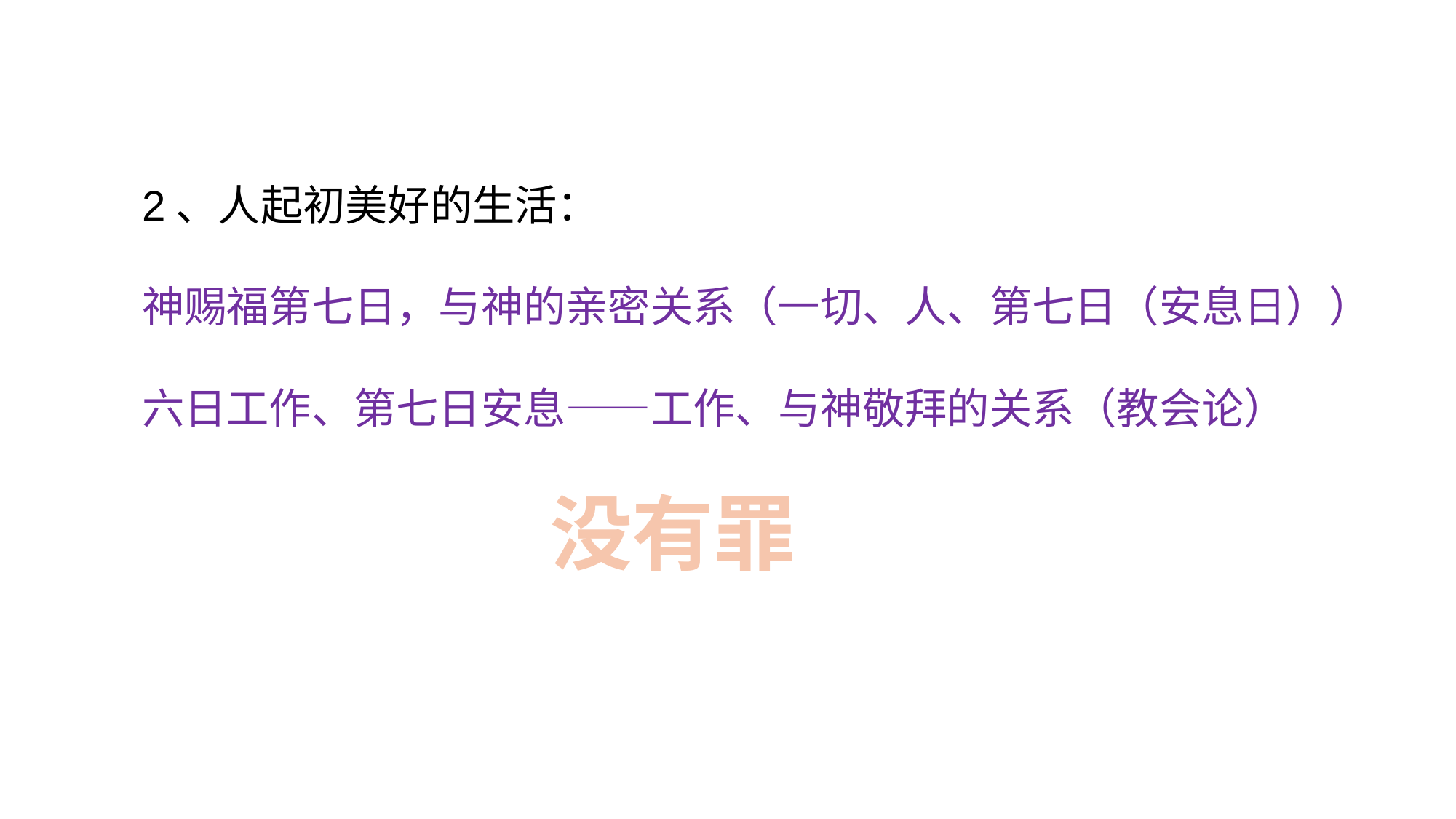

# 2、人起初美好的生活： 神赐福第七日，与神的亲密关系（一切、人、第七日（安息日）） 六日工作、第七日安息——工作、与神敬拜的关系（教会论）
没有罪